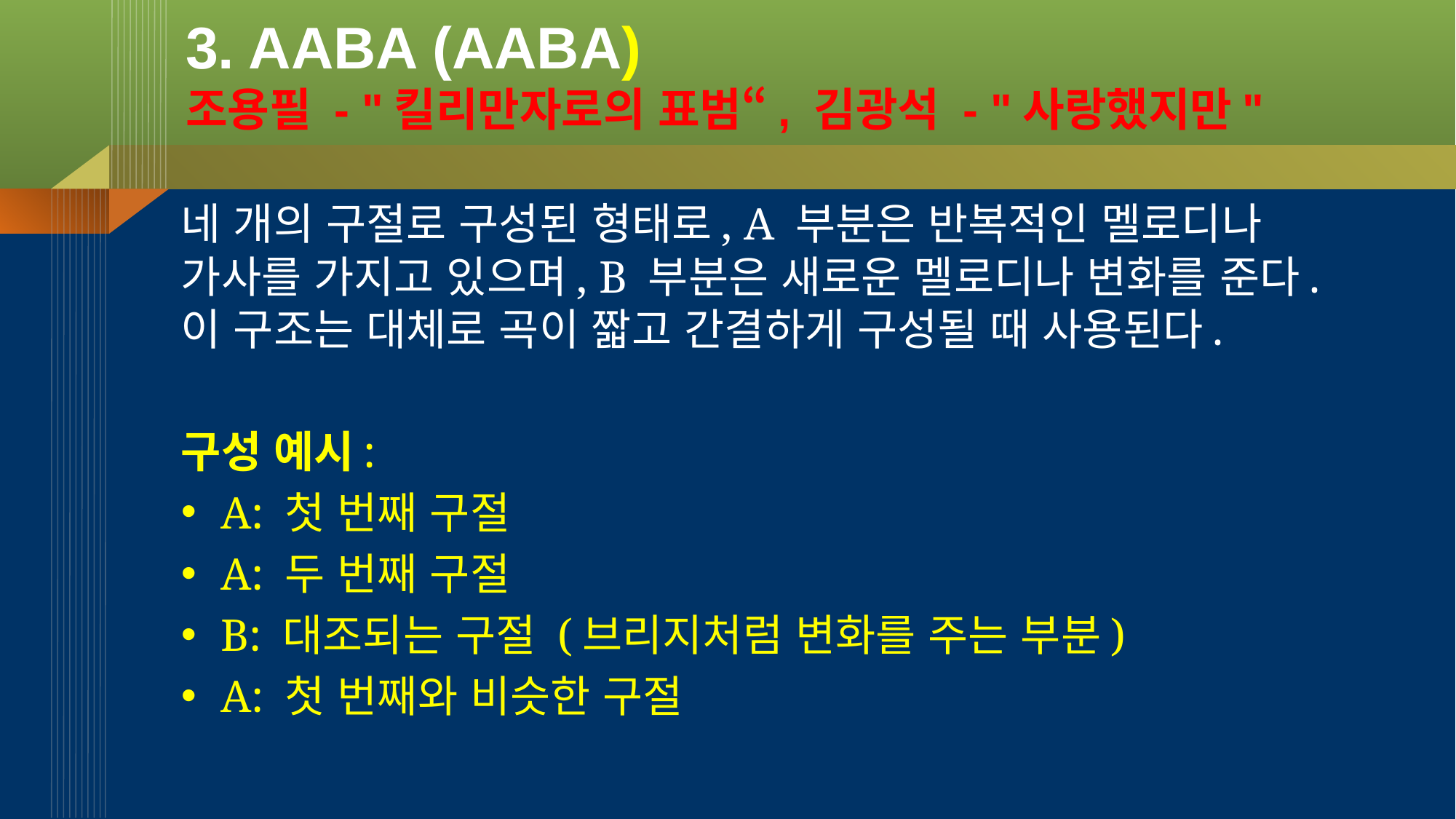

# 3. AABA (AABA) 조용필 - "킬리만자로의 표범“, 김광석 - "사랑했지만"
네 개의 구절로 구성된 형태로, A 부분은 반복적인 멜로디나 가사를 가지고 있으며, B 부분은 새로운 멜로디나 변화를 준다. 이 구조는 대체로 곡이 짧고 간결하게 구성될 때 사용된다.

구성 예시:
A: 첫 번째 구절
A: 두 번째 구절
B: 대조되는 구절 (브리지처럼 변화를 주는 부분)
A: 첫 번째와 비슷한 구절